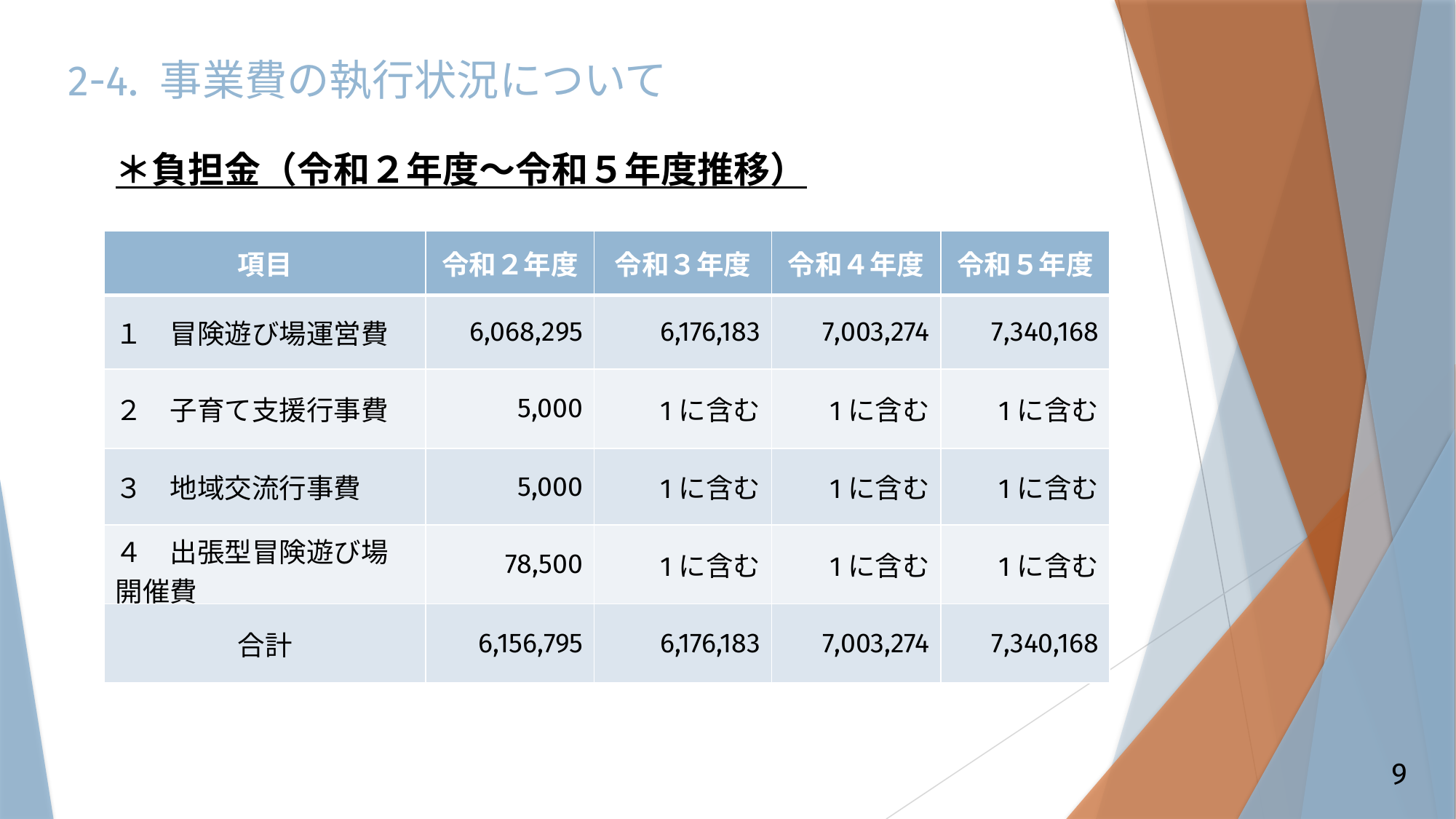

2-4. 事業費の執行状況について
＊負担金（令和２年度～令和５年度推移）

| 項目 | 令和２年度 | 令和３年度 | 令和４年度 | 令和５年度 |
| --- | --- | --- | --- | --- |
| １　冒険遊び場運営費 | 6,068,295 | 6,176,183 | 7,003,274 | 7,340,168 |
| ２　子育て支援行事費 | 5,000 | 1に含む | 1に含む | 1に含む |
| ３　地域交流行事費 | 5,000 | 1に含む | 1に含む | 1に含む |
| ４　出張型冒険遊び場開催費 | 78,500 | 1に含む | 1に含む | 1に含む |
| 合計 | 6,156,795 | 6,176,183 | 7,003,274 | 7,340,168 |
9